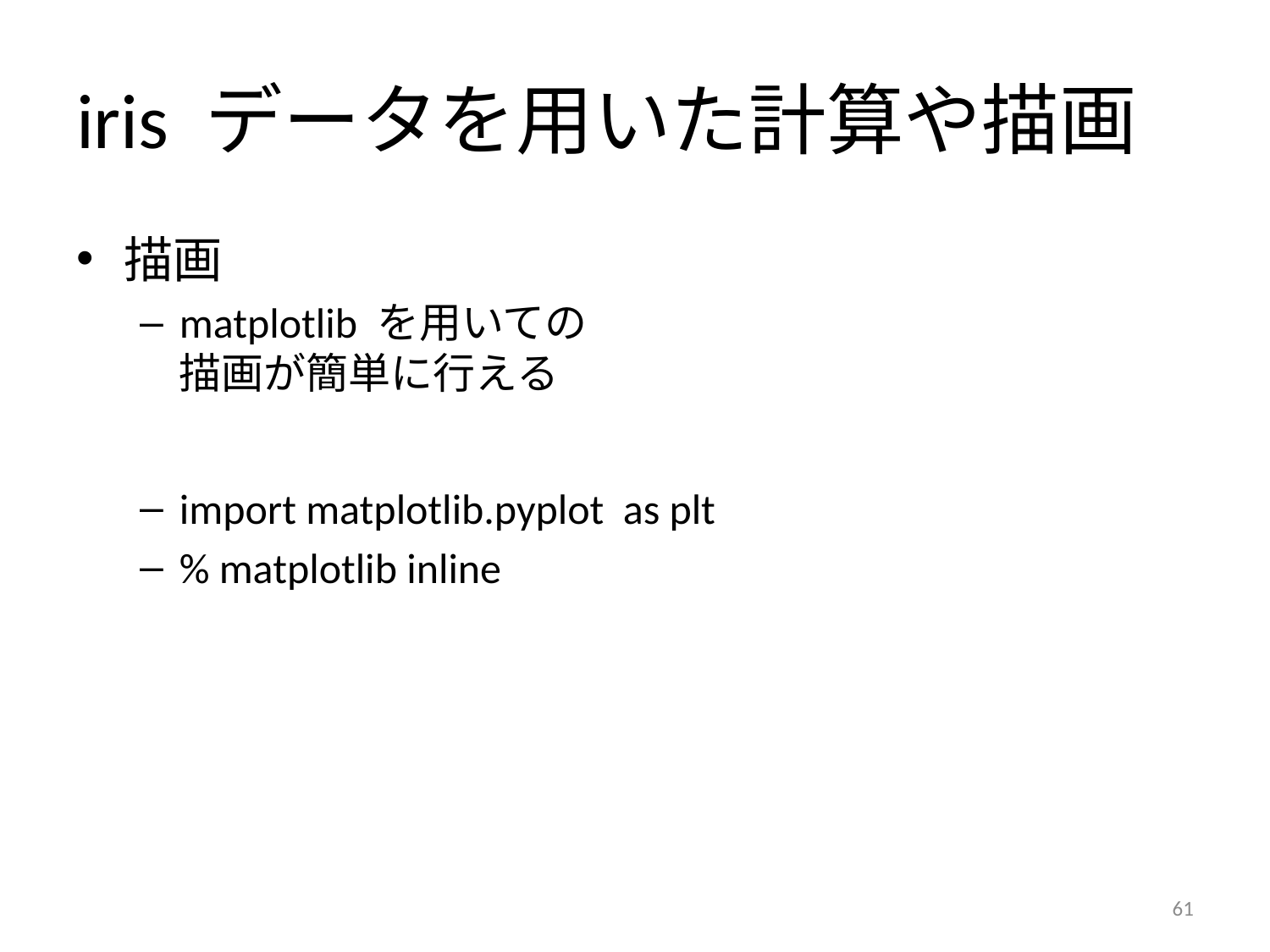

# iris データを用いた計算や描画
描画
matplotlib を用いての
描画が簡単に行える

import matplotlib.pyplot  as plt
% matplotlib inline

61